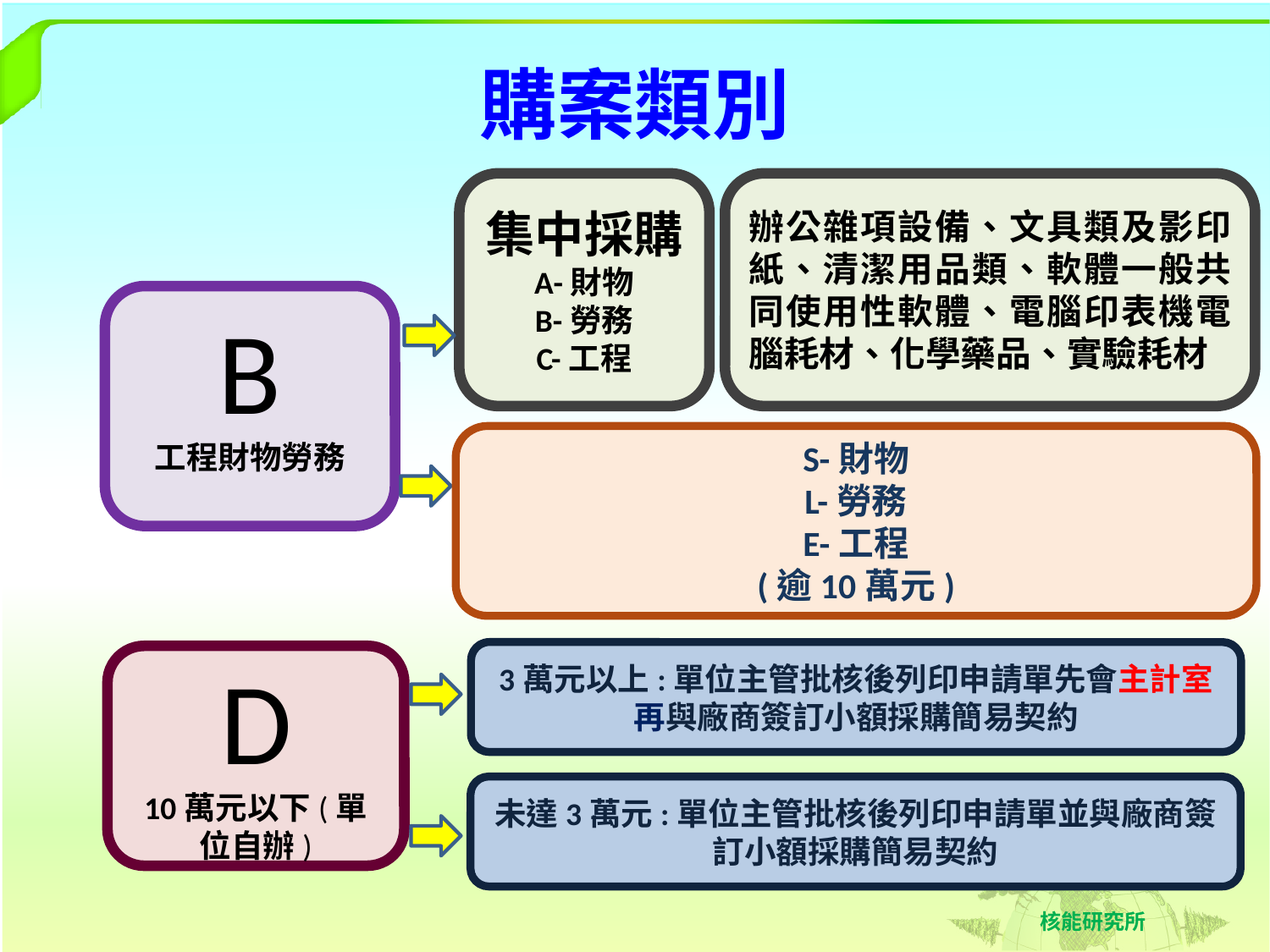

# 購案類別
集中採購
A-財物
B-勞務
C-工程
辦公雜項設備、文具類及影印紙、清潔用品類、軟體一般共同使用性軟體、電腦印表機電腦耗材、化學藥品、實驗耗材
B
工程財物勞務

S-財物
L-勞務
E-工程
(逾10萬元)

3萬元以上:單位主管批核後列印申請單先會主計室再與廠商簽訂小額採購簡易契約
D
10萬元以下(單位自辦)

未達3萬元:單位主管批核後列印申請單並與廠商簽訂小額採購簡易契約